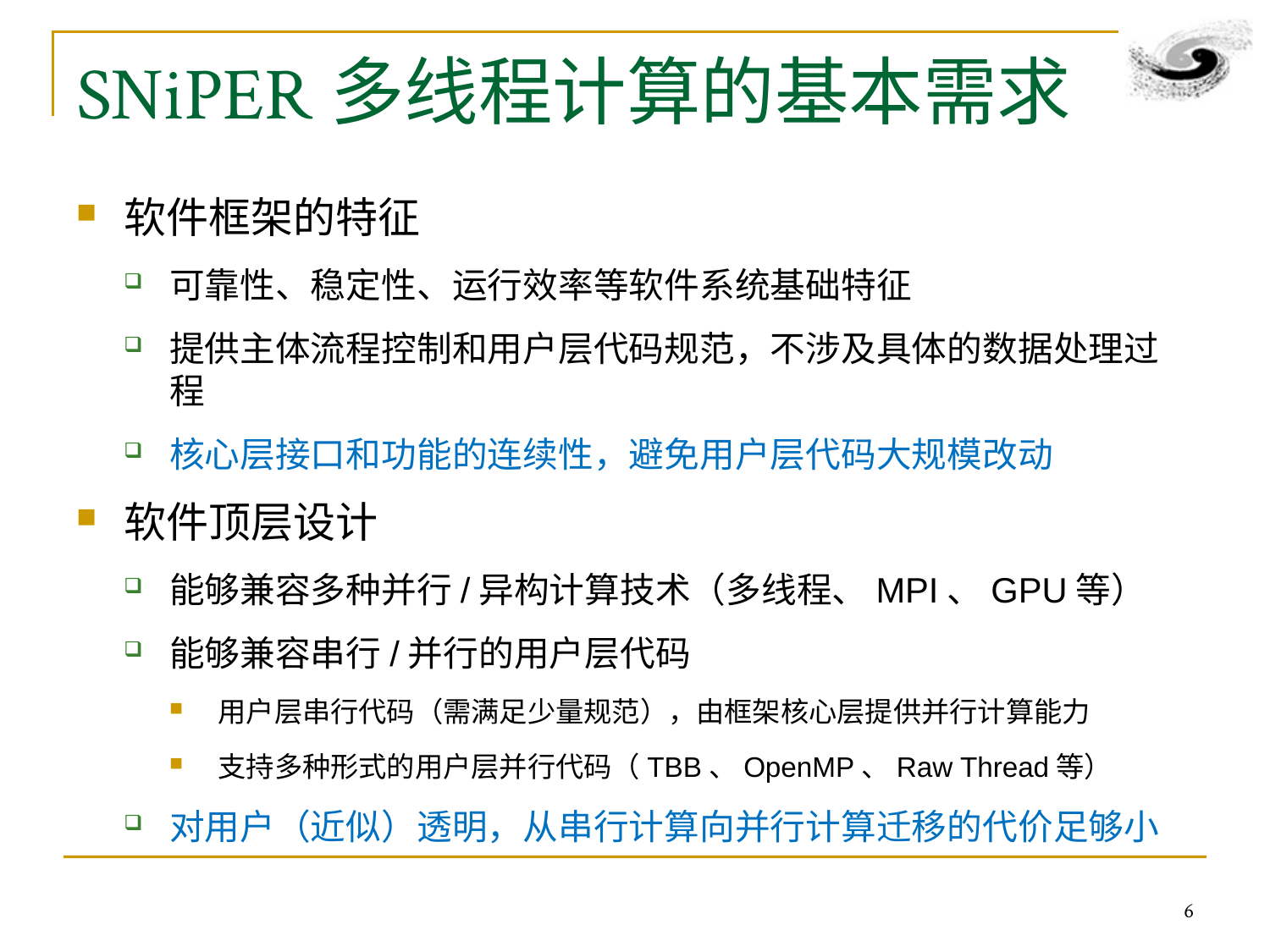

# SNiPER多线程计算的基本需求
软件框架的特征
可靠性、稳定性、运行效率等软件系统基础特征
提供主体流程控制和用户层代码规范，不涉及具体的数据处理过程
核心层接口和功能的连续性，避免用户层代码大规模改动
软件顶层设计
能够兼容多种并行/异构计算技术（多线程、MPI、GPU等）
能够兼容串行/并行的用户层代码
用户层串行代码（需满足少量规范），由框架核心层提供并行计算能力
支持多种形式的用户层并行代码（TBB、OpenMP、Raw Thread等）
对用户（近似）透明，从串行计算向并行计算迁移的代价足够小
6